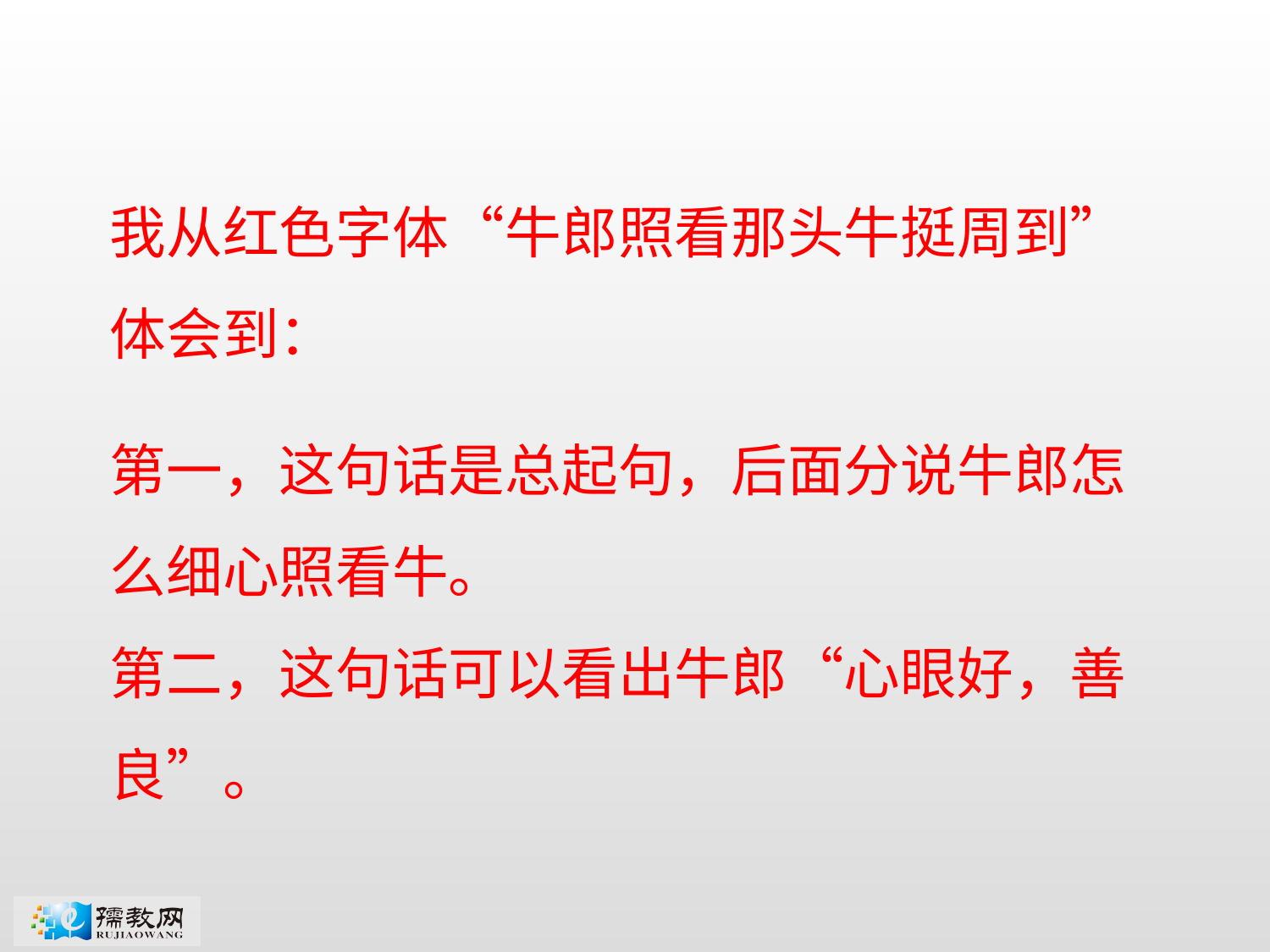

我从红色字体“牛郎照看那头牛挺周到” 体会到：
第一，这句话是总起句，后面分说牛郎怎么细心照看牛。
第二，这句话可以看出牛郎“心眼好，善良”。